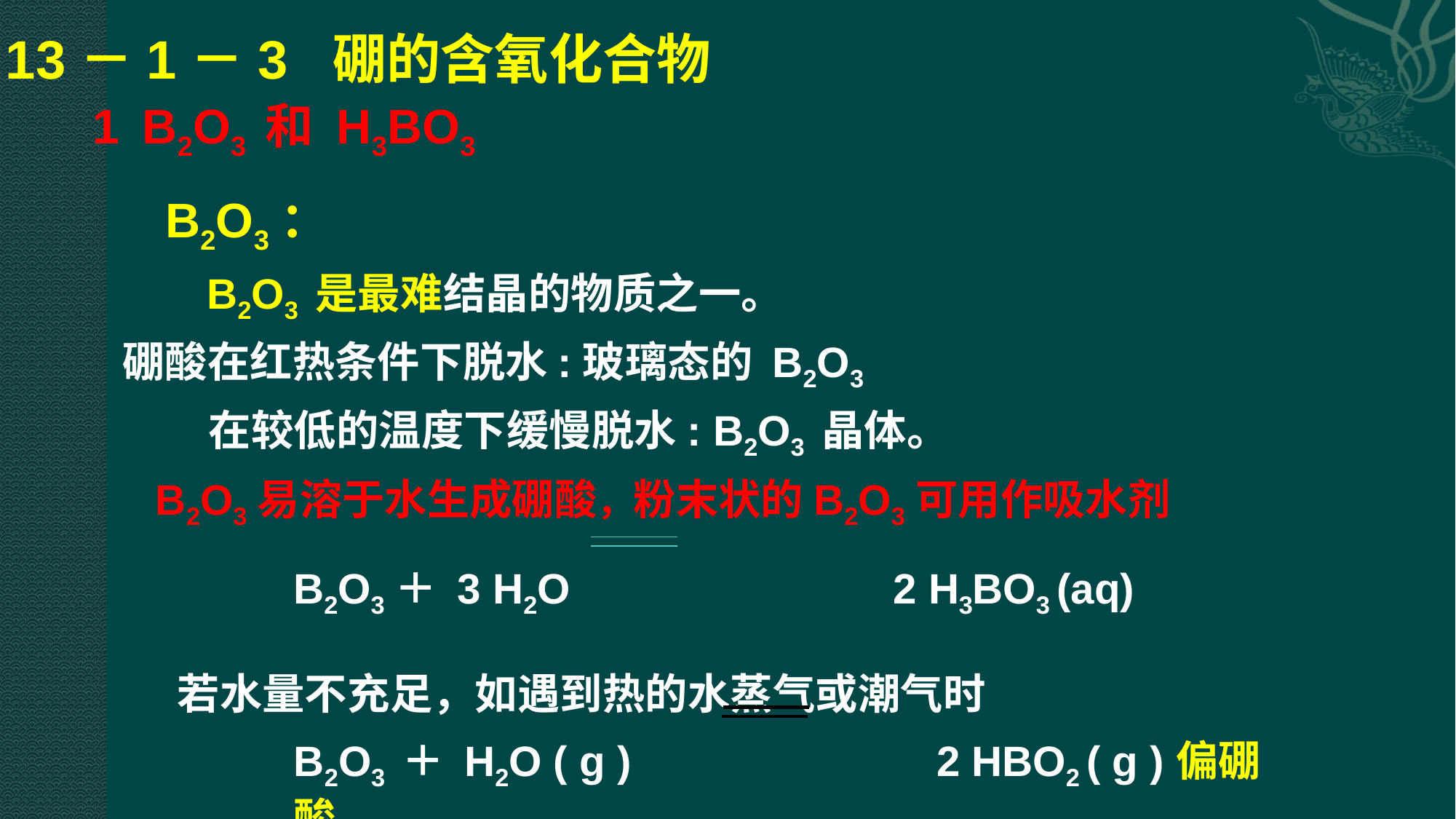

# 13－1－3	硼的含氧化合物
1	B2O3 和 H3BO3
B2O3：
B2O3 是最难结晶的物质之一。
硼酸在红热条件下脱水:玻璃态的 B2O3
在较低的温度下缓慢脱水: B2O3 晶体。
B2O3易溶于水生成硼酸，粉末状的B2O3可用作吸水剂
B2O3＋ 3 H2O	   2 H3BO3 (aq)
若水量不充足，如遇到热的水蒸气或潮气时
B2O3 ＋ H2O ( g )	2 HBO2 ( g )	偏硼酸